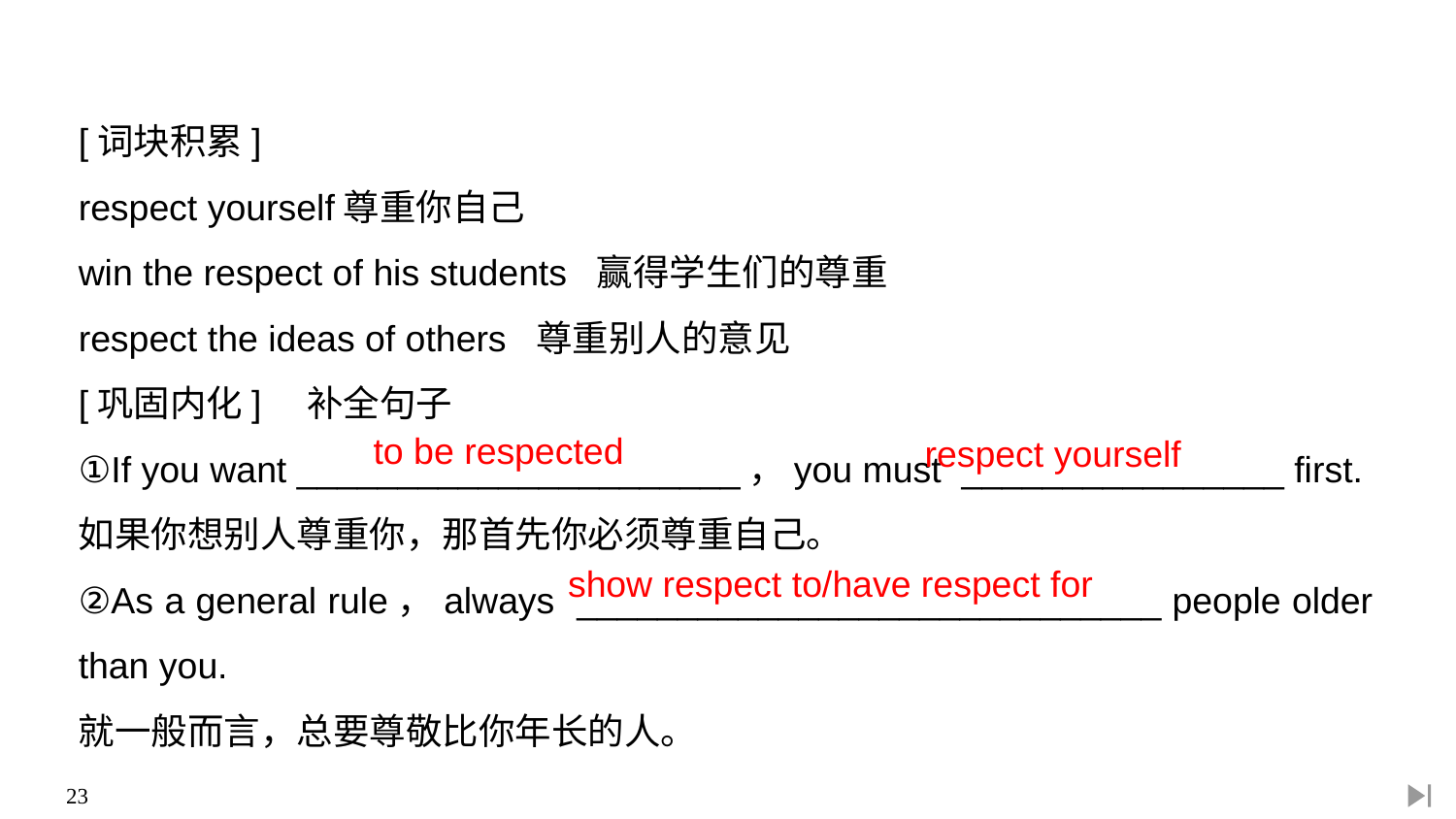

[词块积累]
respect yourself尊重你自己
win the respect of his students  赢得学生们的尊重
respect the ideas of others  尊重别人的意见
[巩固内化]　补全句子
①If you want ______________________，you must  ________________ first.
如果你想别人尊重你，那首先你必须尊重自己。
②As a general rule，always  _____________________________ people older than you.
就一般而言，总要尊敬比你年长的人。
to be respected
respect yourself
show respect to/have respect for